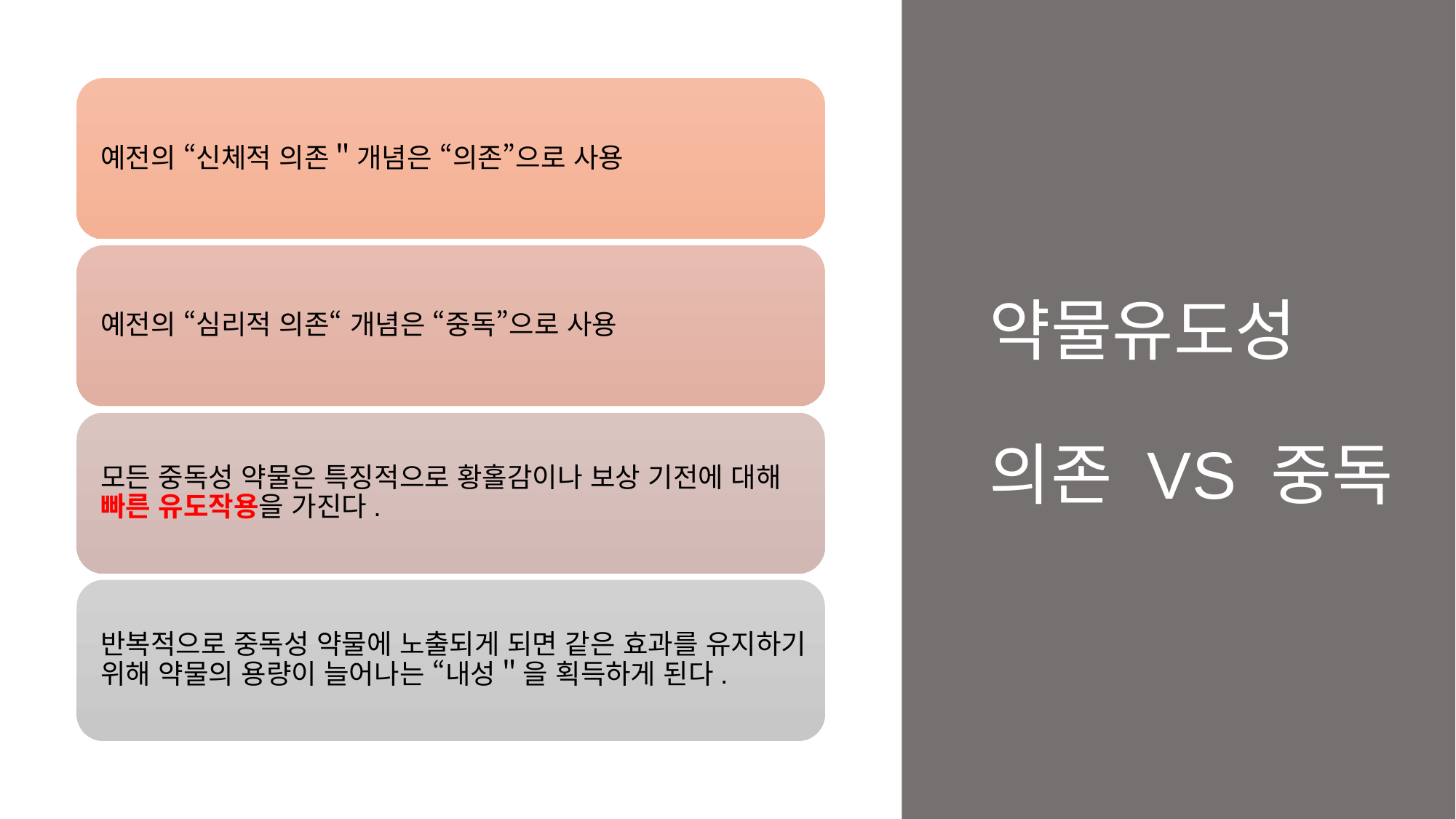

예전의 “신체적 의존＂개념은 “의존”으로 사용
예전의 “심리적 의존“ 개념은 “중독”으로 사용
모든 중독성 약물은 특징적으로 황홀감이나 보상 기전에 대해 빠른 유도작용을 가진다.
반복적으로 중독성 약물에 노출되게 되면 같은 효과를 유지하기 위해 약물의 용량이 늘어나는 “내성＂을 획득하게 된다.
# 약물유도성 의존 VS 중독